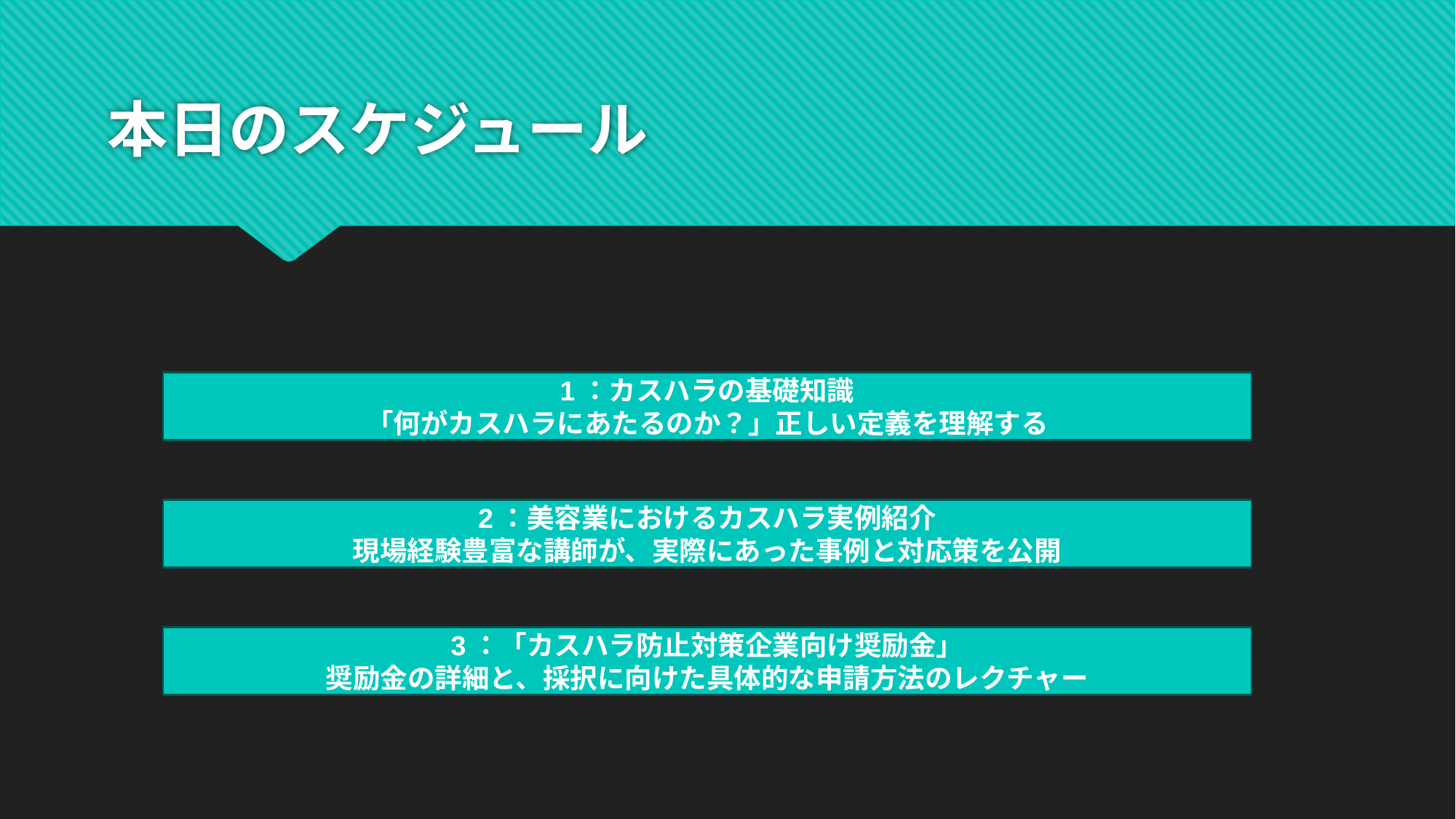

# 本日のスケジュール

1：カスハラの基礎知識
「何がカスハラにあたるのか？」正しい定義を理解する
2：美容業におけるカスハラ実例紹介
現場経験豊富な講師が、実際にあった事例と対応策を公開
3：「カスハラ防止対策企業向け奨励金」
奨励金の詳細と、採択に向けた具体的な申請方法のレクチャー